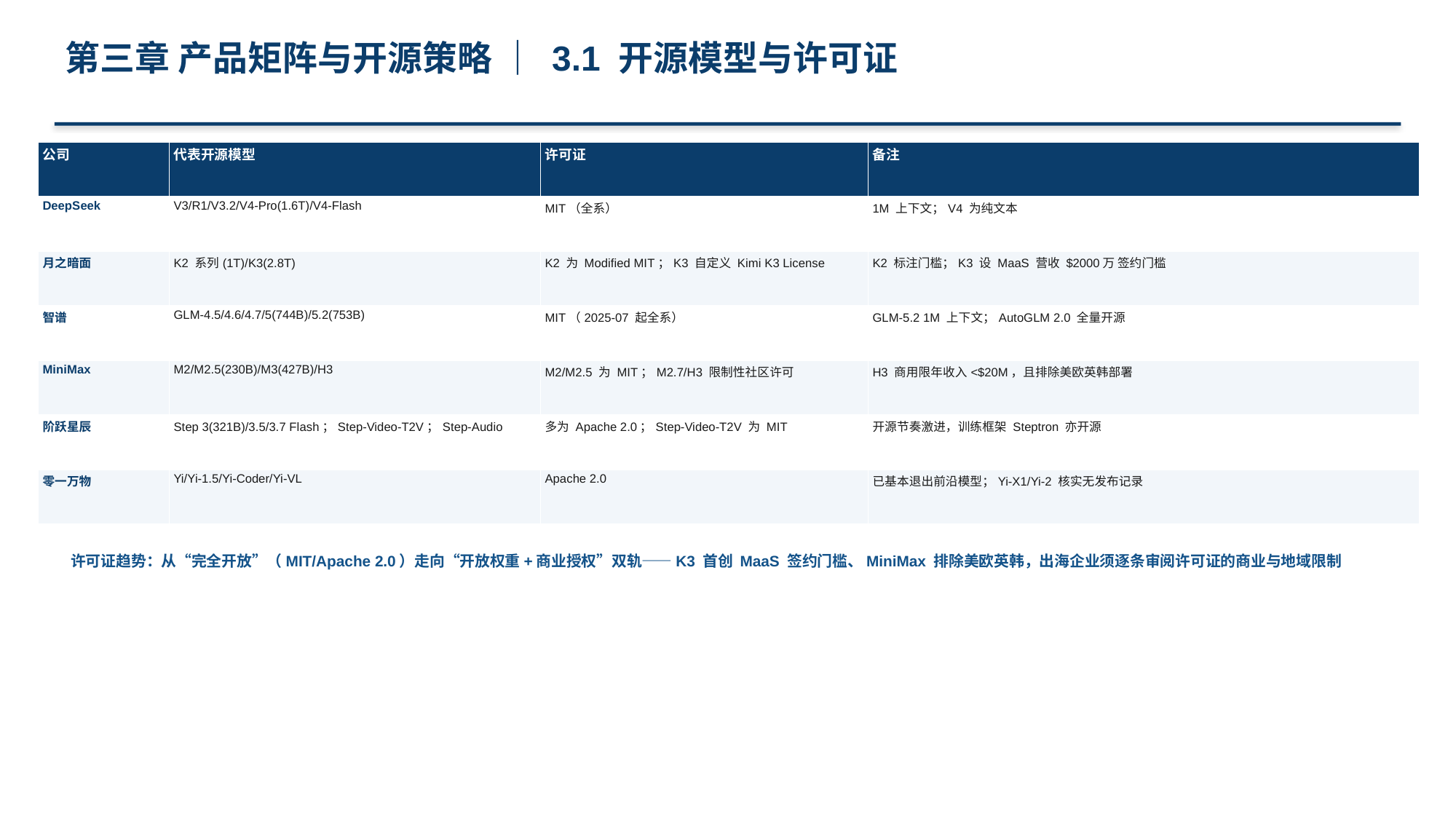

第三章 产品矩阵与开源策略 ｜ 3.1 开源模型与许可证

| 公司 | 代表开源模型 | 许可证 | 备注 |
| --- | --- | --- | --- |
| DeepSeek | V3/R1/V3.2/V4-Pro(1.6T)/V4-Flash | MIT（全系） | 1M 上下文；V4 为纯文本 |
| 月之暗面 | K2 系列(1T)/K3(2.8T) | K2 为 Modified MIT；K3 自定义 Kimi K3 License | K2 标注门槛；K3 设 MaaS 营收 $2000万 签约门槛 |
| 智谱 | GLM-4.5/4.6/4.7/5(744B)/5.2(753B) | MIT（2025-07 起全系） | GLM-5.2 1M 上下文；AutoGLM 2.0 全量开源 |
| MiniMax | M2/M2.5(230B)/M3(427B)/H3 | M2/M2.5 为 MIT；M2.7/H3 限制性社区许可 | H3 商用限年收入<$20M，且排除美欧英韩部署 |
| 阶跃星辰 | Step 3(321B)/3.5/3.7 Flash；Step-Video-T2V；Step-Audio | 多为 Apache 2.0；Step-Video-T2V 为 MIT | 开源节奏激进，训练框架 Steptron 亦开源 |
| 零一万物 | Yi/Yi-1.5/Yi-Coder/Yi-VL | Apache 2.0 | 已基本退出前沿模型；Yi-X1/Yi-2 核实无发布记录 |
许可证趋势：从“完全开放”（MIT/Apache 2.0）走向“开放权重+商业授权”双轨——K3 首创 MaaS 签约门槛、MiniMax 排除美欧英韩，出海企业须逐条审阅许可证的商业与地域限制